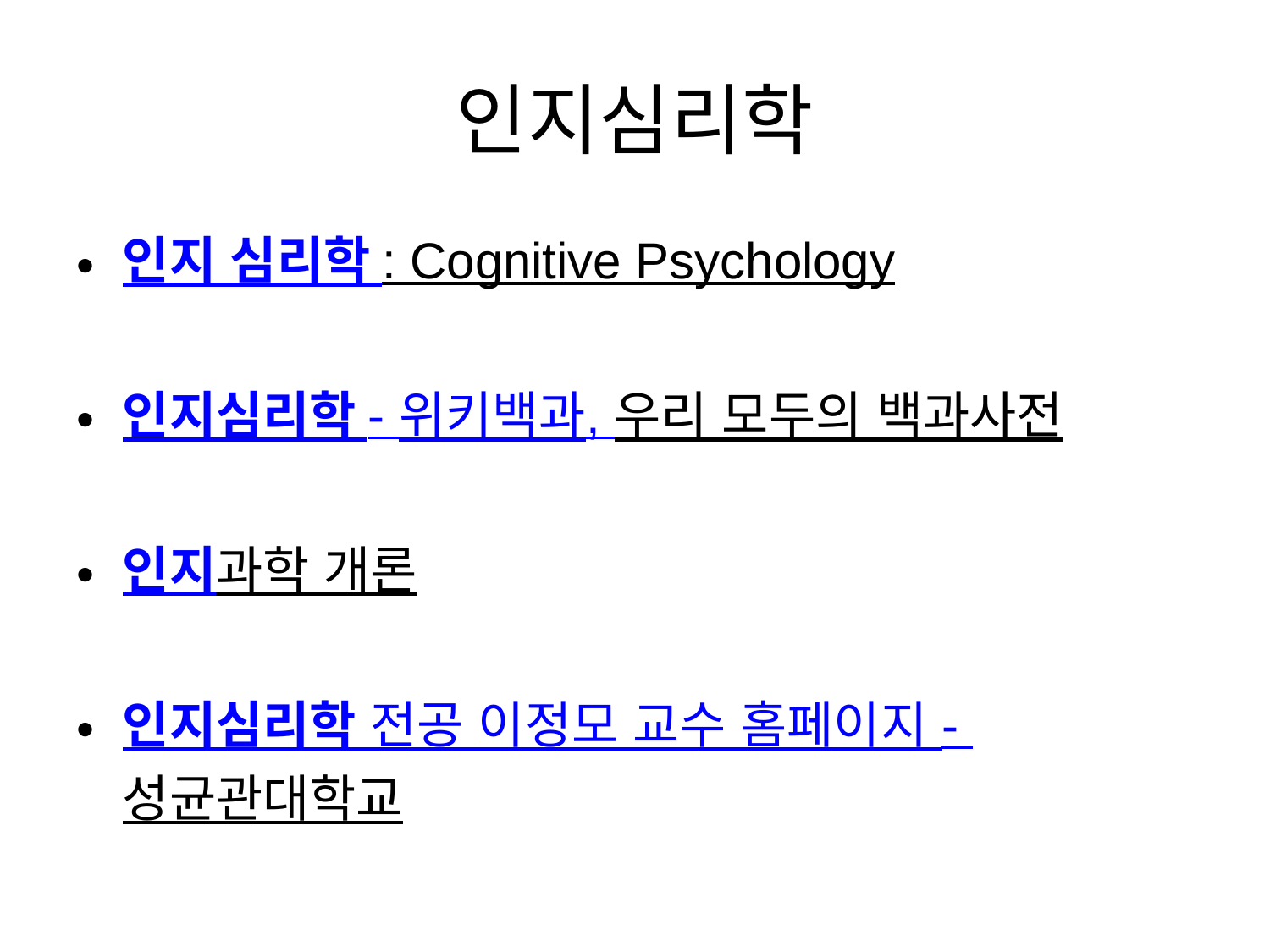

# 인지심리학
인지 심리학 : Cognitive Psychology

인지심리학 - 위키백과, 우리 모두의 백과사전

인지과학 개론

인지심리학 전공 이정모 교수 홈페이지 - 성균관대학교